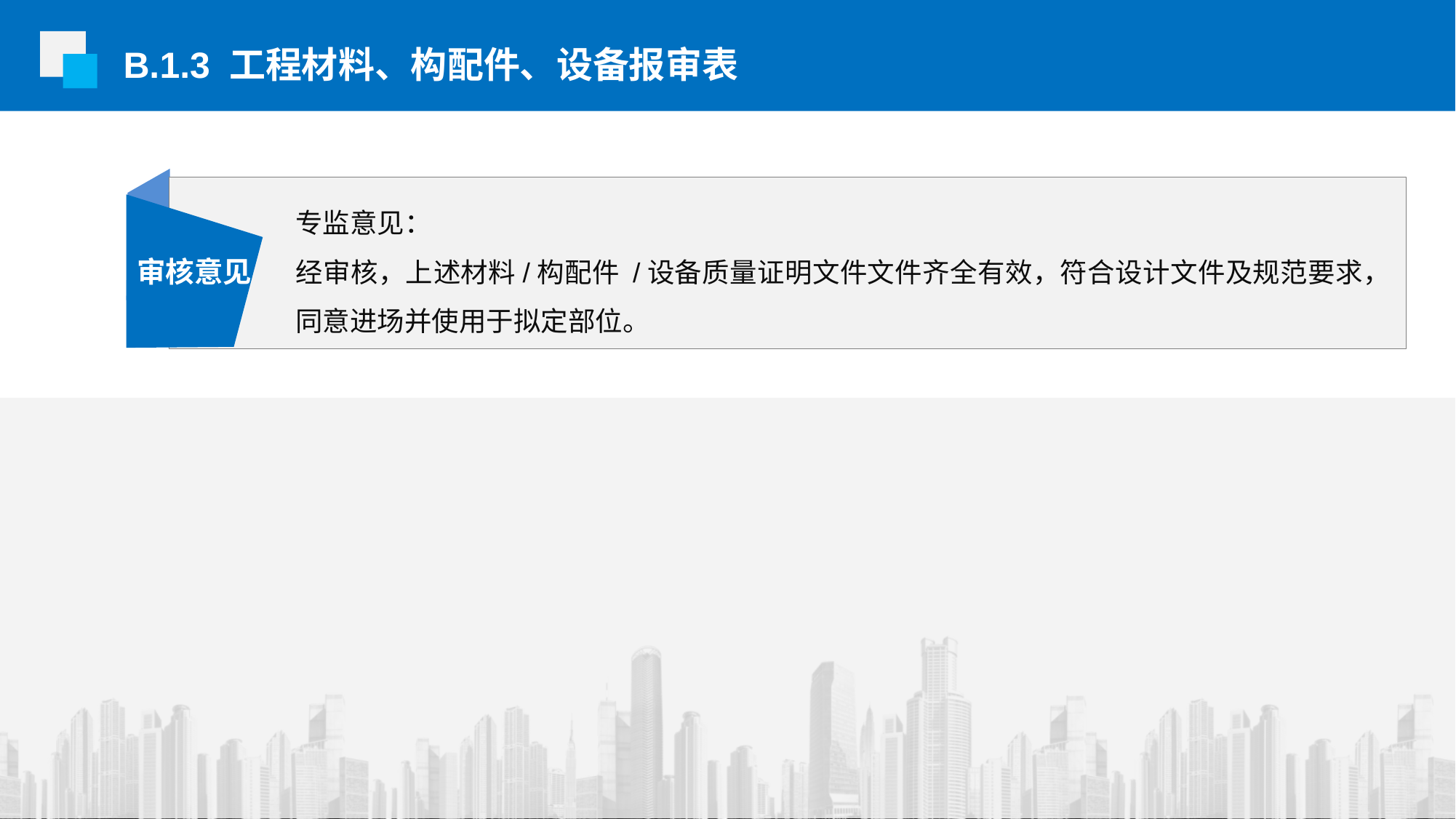

B.1.3 工程材料、构配件、设备报审表

专监意见：
经审核，上述材料/构配件 /设备质量证明文件文件齐全有效，符合设计文件及规范要求，同意进场并使用于拟定部位。
审核意见